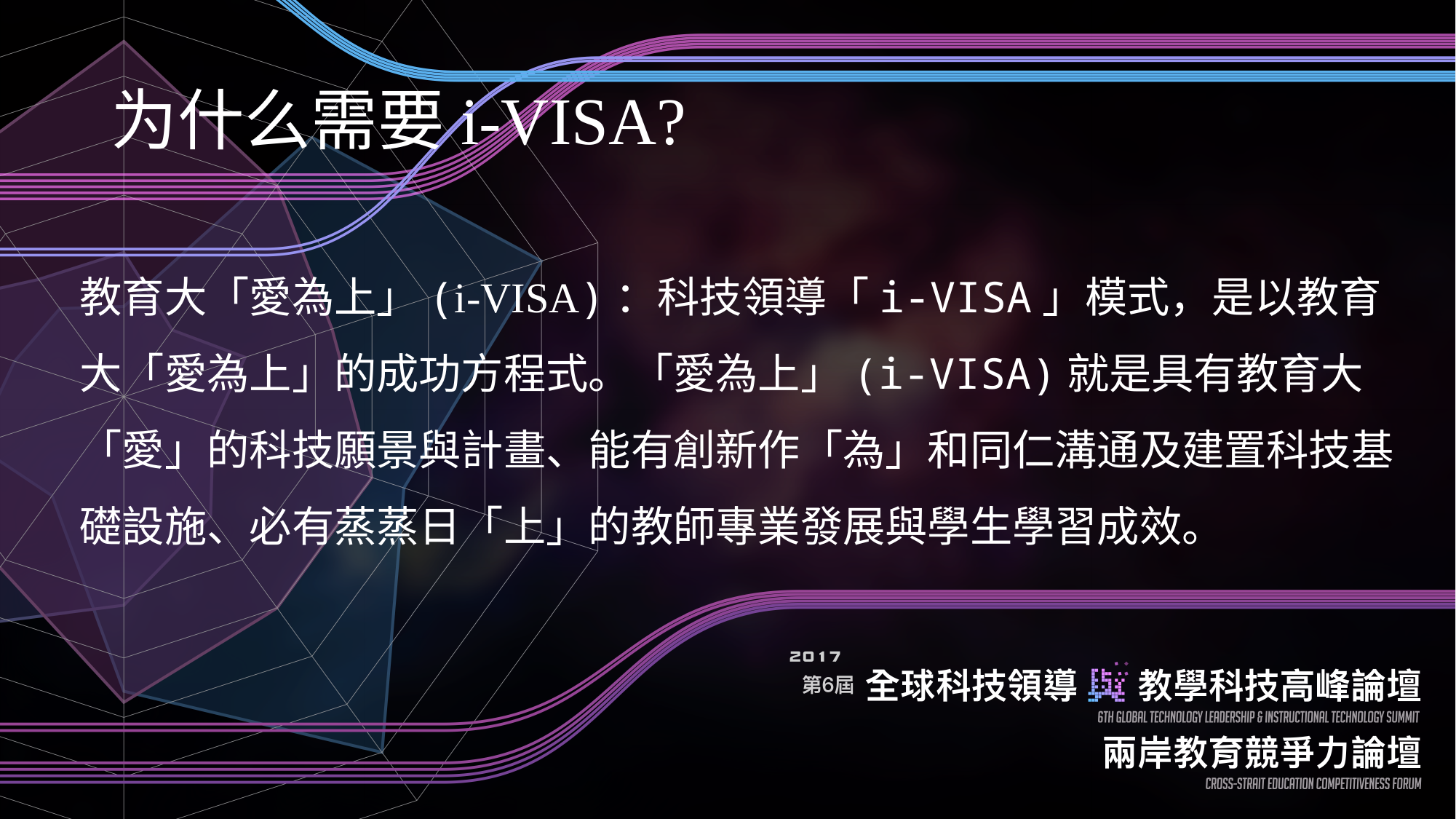

# 为什么需要i-VISA?
教育大「愛為上」(i-VISA)：科技領導「i-VISA」模式，是以教育大「愛為上」的成功方程式。「愛為上」(i-VISA)就是具有教育大「愛」的科技願景與計畫、能有創新作「為」和同仁溝通及建置科技基礎設施、必有蒸蒸日「上」的教師專業發展與學生學習成效。